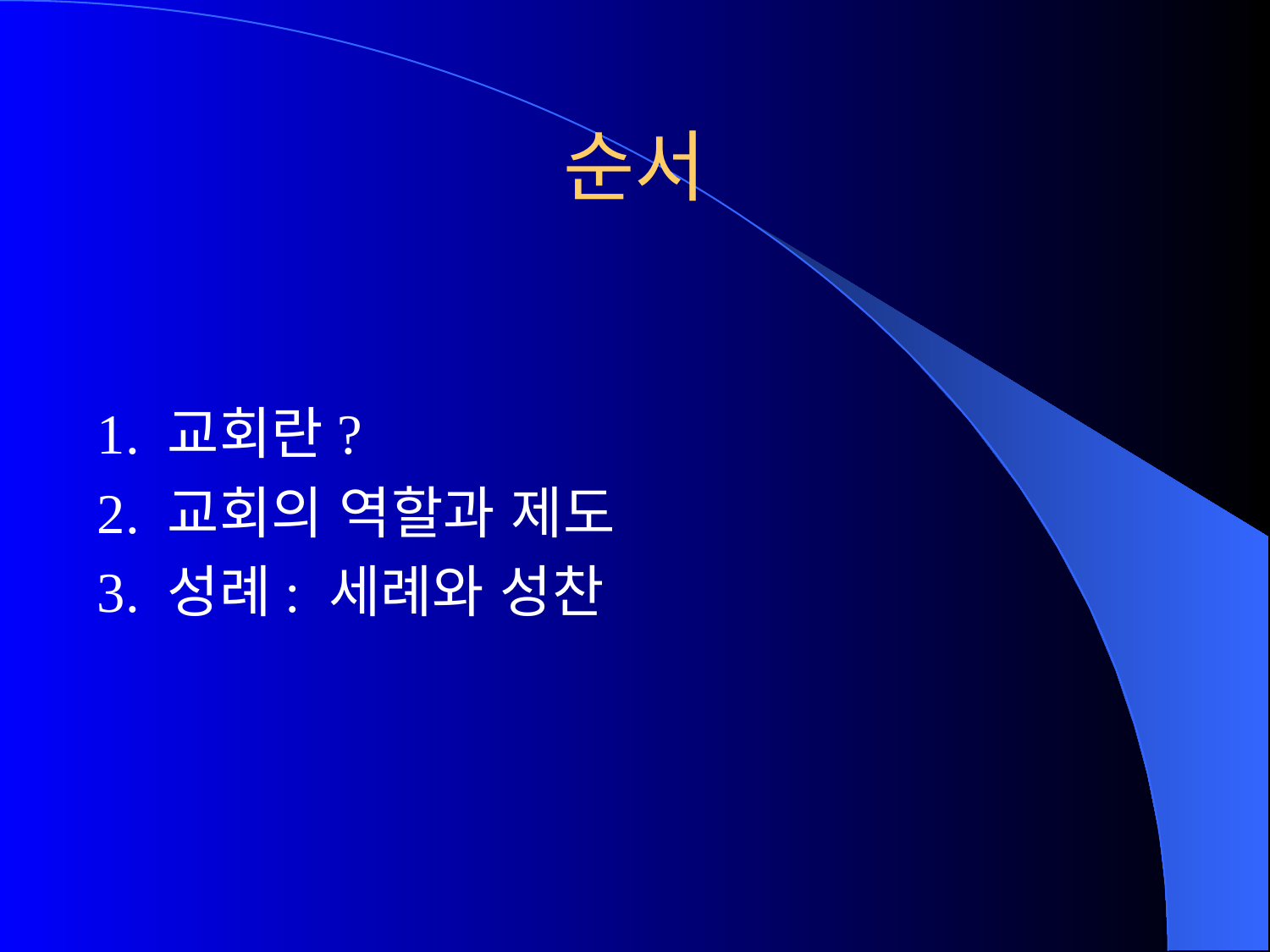

# 순서
1. 교회란?
2. 교회의 역할과 제도
3. 성례: 세례와 성찬